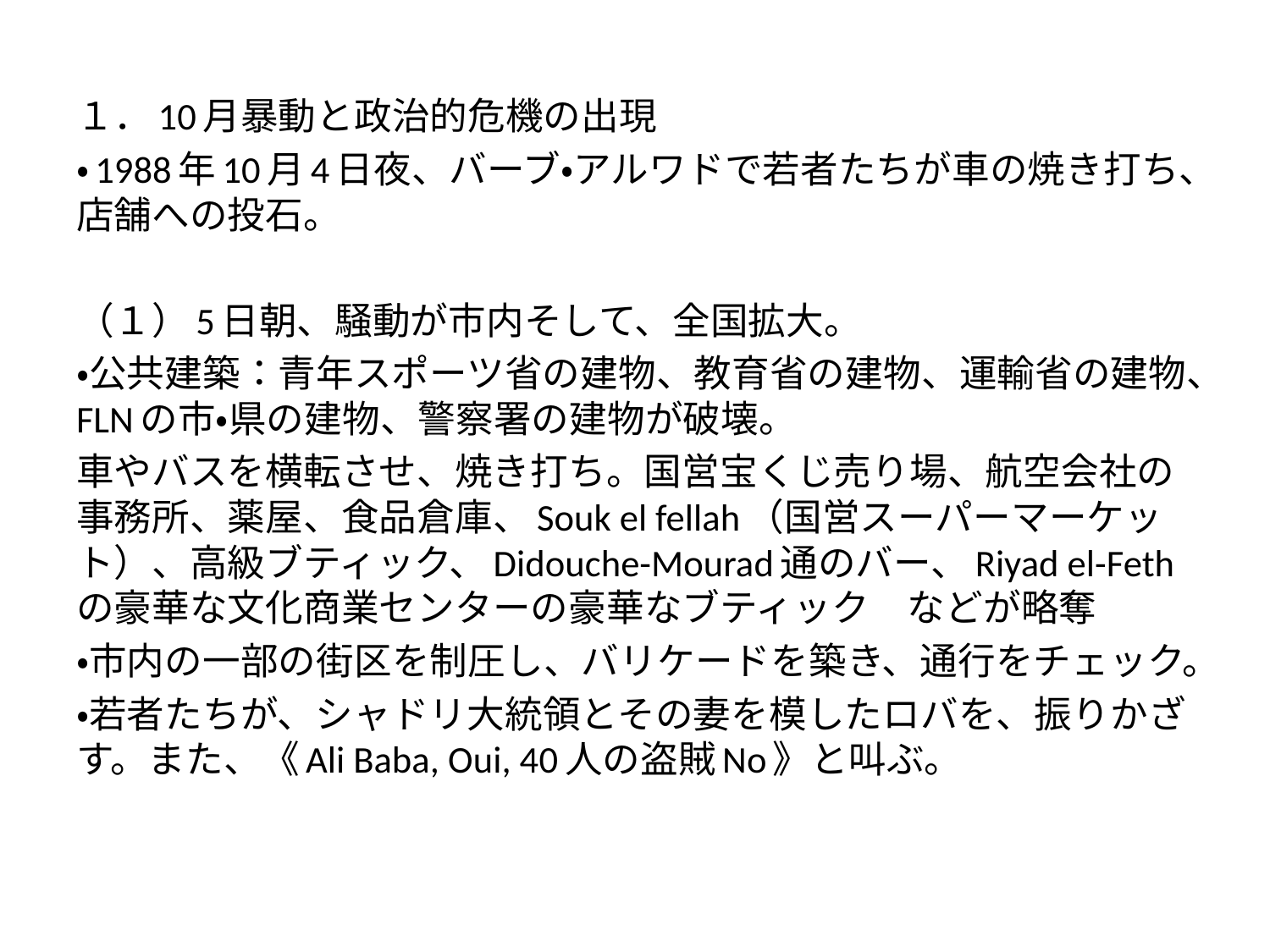

１．10月暴動と政治的危機の出現
・1988年10月4日夜、バーブ・アルワドで若者たちが車の焼き打ち、店舗への投石。

（１）5日朝、騒動が市内そして、全国拡大。
・公共建築：青年スポーツ省の建物、教育省の建物、運輸省の建物、FLNの市・県の建物、警察署の建物が破壊。
車やバスを横転させ、焼き打ち。国営宝くじ売り場、航空会社の事務所、薬屋、食品倉庫、Souk el fellah（国営スーパーマーケット）、高級ブティック、Didouche-Mourad通のバー、Riyad el-Fethの豪華な文化商業センターの豪華なブティック　などが略奪
・市内の一部の街区を制圧し、バリケードを築き、通行をチェック。
・若者たちが、シャドリ大統領とその妻を模したロバを、振りかざす。また、《Ali Baba, Oui, 40人の盗賊No》と叫ぶ。